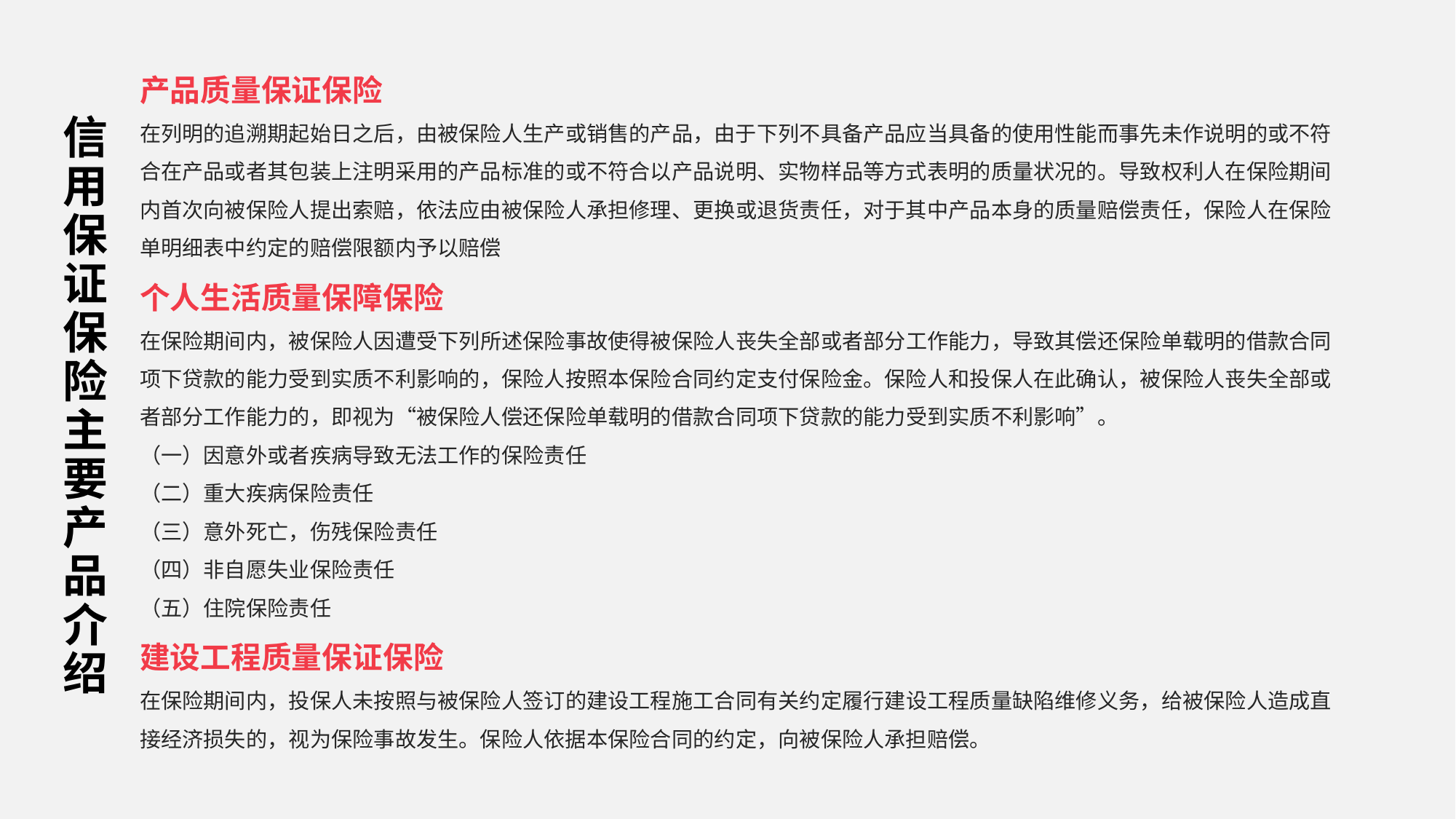

产品质量保证保险
在列明的追溯期起始日之后，由被保险人生产或销售的产品，由于下列不具备产品应当具备的使用性能而事先未作说明的或不符合在产品或者其包装上注明采用的产品标准的或不符合以产品说明、实物样品等方式表明的质量状况的。导致权利人在保险期间内首次向被保险人提出索赔，依法应由被保险人承担修理、更换或退货责任，对于其中产品本身的质量赔偿责任，保险人在保险单明细表中约定的赔偿限额内予以赔偿
个人生活质量保障保险
在保险期间内，被保险人因遭受下列所述保险事故使得被保险人丧失全部或者部分工作能力，导致其偿还保险单载明的借款合同项下贷款的能力受到实质不利影响的，保险人按照本保险合同约定支付保险金。保险人和投保人在此确认，被保险人丧失全部或者部分工作能力的，即视为“被保险人偿还保险单载明的借款合同项下贷款的能力受到实质不利影响”。
（一）因意外或者疾病导致无法工作的保险责任
（二）重大疾病保险责任
（三）意外死亡，伤残保险责任
（四）非自愿失业保险责任
（五）住院保险责任
建设工程质量保证保险
在保险期间内，投保人未按照与被保险人签订的建设工程施工合同有关约定履行建设工程质量缺陷维修义务，给被保险人造成直接经济损失的，视为保险事故发生。保险人依据本保险合同的约定，向被保险人承担赔偿。

# 信用保证保险主要产品介绍